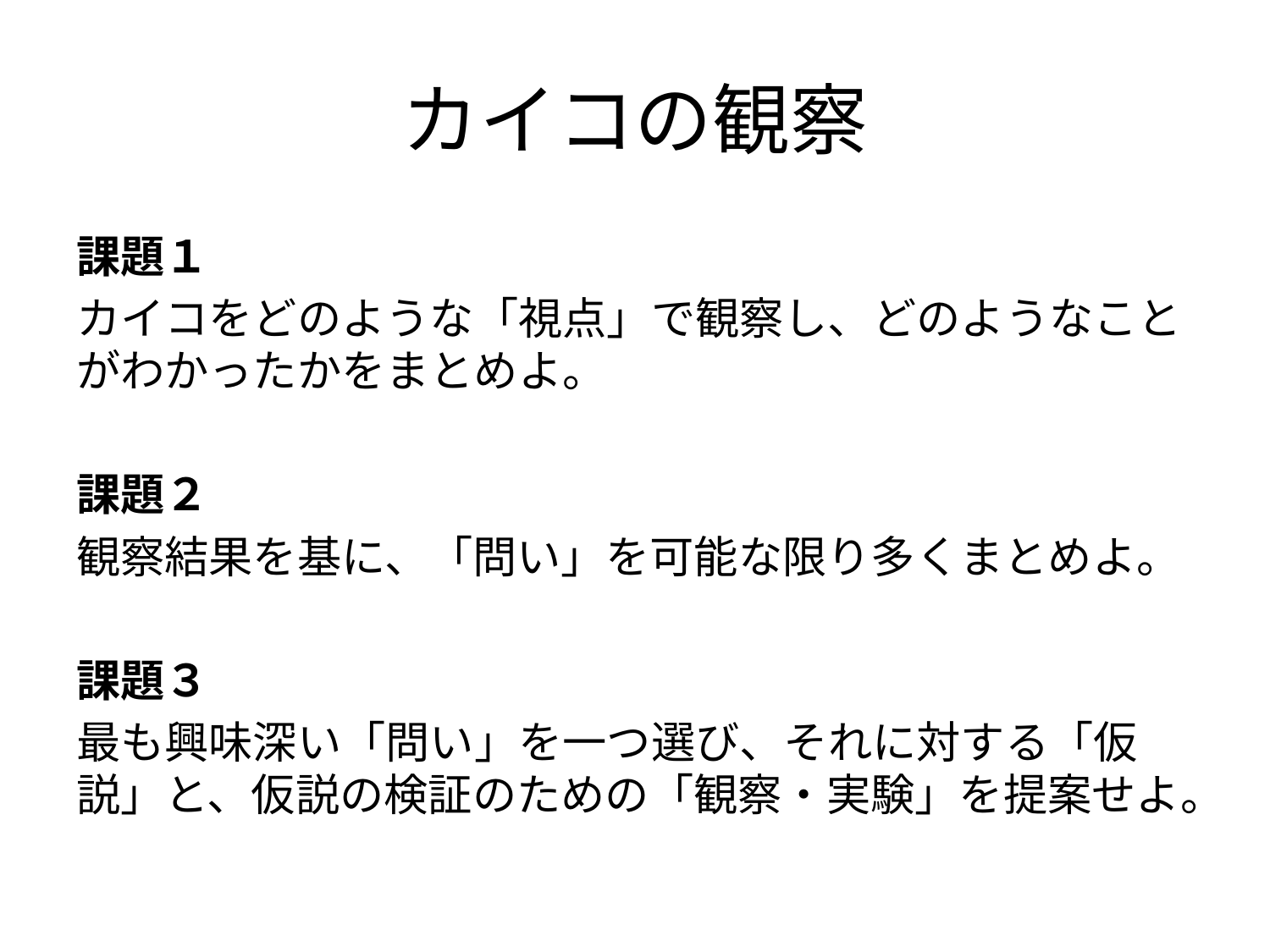

# カイコの観察
課題１
カイコをどのような「視点」で観察し、どのようなことがわかったかをまとめよ。

課題２
観察結果を基に、「問い」を可能な限り多くまとめよ。

課題３
最も興味深い「問い」を一つ選び、それに対する「仮説」と、仮説の検証のための「観察・実験」を提案せよ。